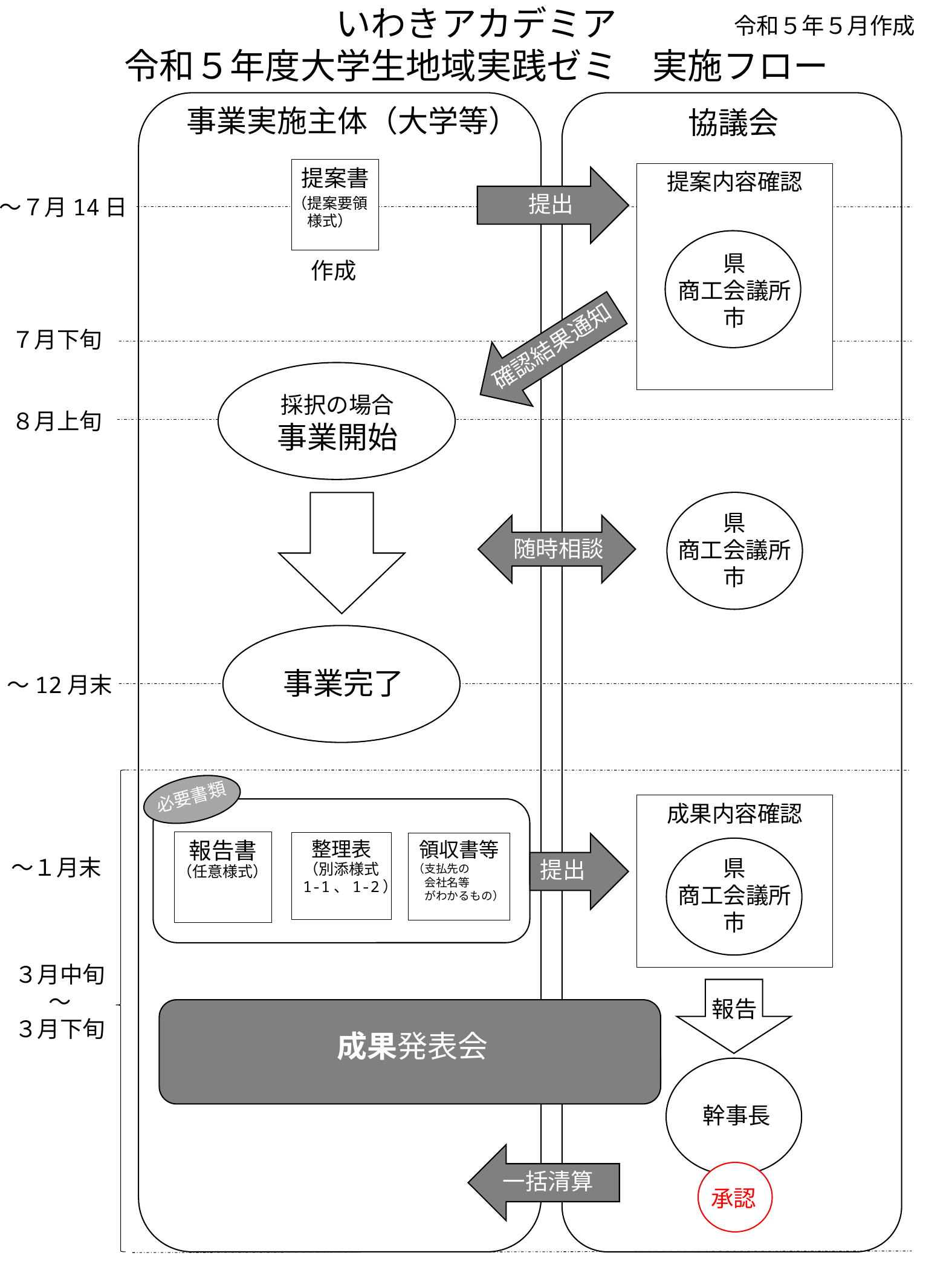

いわきアカデミア
令和５年度大学生地域実践ゼミ　実施フロー
令和５年５月作成

事業実施主体（大学等）
協議会
提案書

提案内容確認

県
商工会議所
市

提出
～７月14日
（提案要領
様式）

作成

７月下旬

８月上旬
確認結果通知

採択の場合
事業開始

県
商工会議所
市

随時相談

事業完了
～12月末

必要書類
成果内容確認

県
商工会議所
市

報告書

整理表

領収書等

～１月末
提出
（別添様式
　1-1、1-2）
（支払先の
　会社名等
　がわかるもの）
（任意様式）
３月中旬
～
３月下旬

報告

成果発表会

幹事長

一括清算
承認